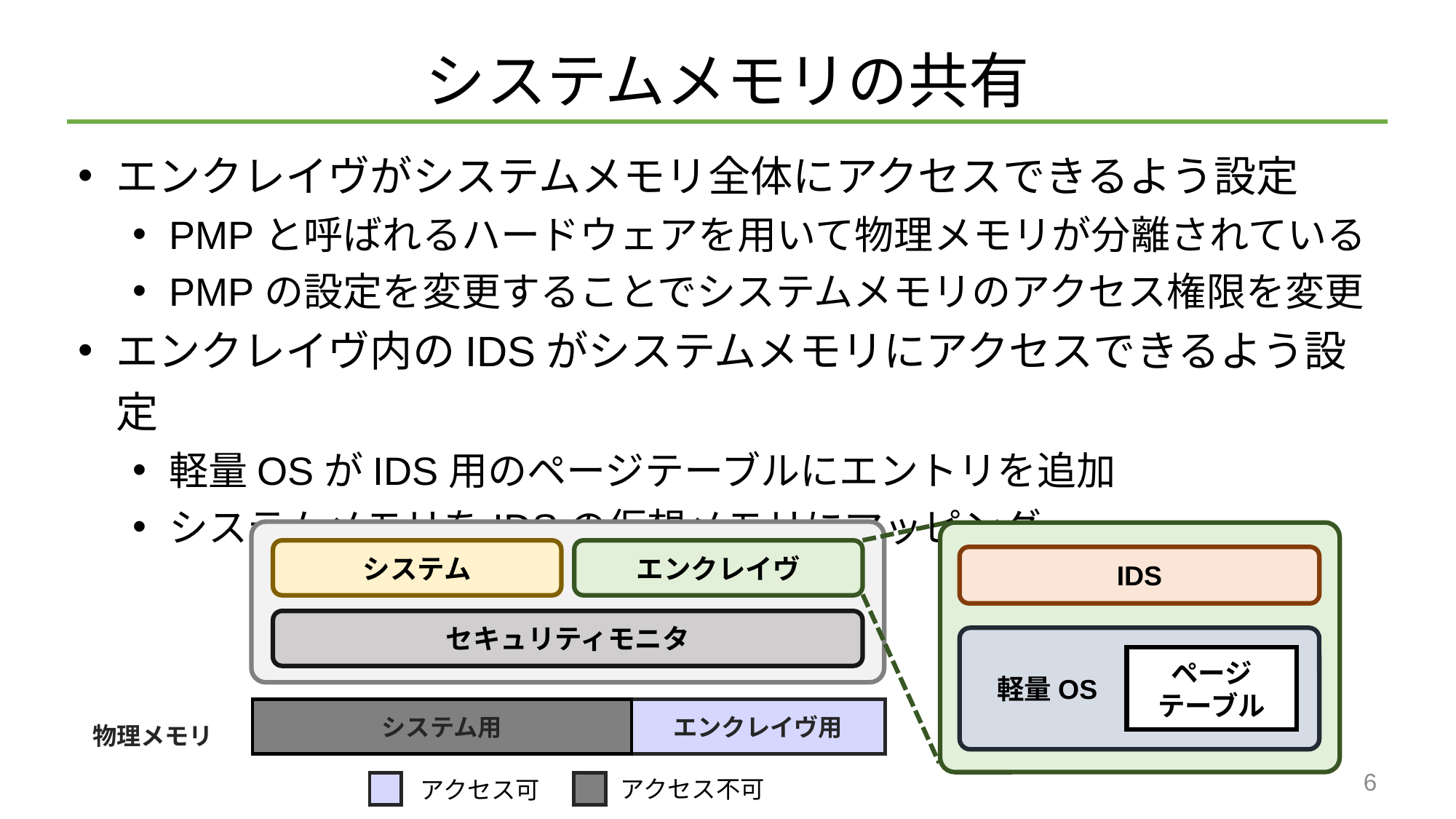

# システムメモリの共有
エンクレイヴがシステムメモリ全体にアクセスできるよう設定
PMPと呼ばれるハードウェアを用いて物理メモリが分離されている
PMPの設定を変更することでシステムメモリのアクセス権限を変更
エンクレイヴ内のIDSがシステムメモリにアクセスできるよう設定
軽量OSがIDS用のページテーブルにエントリを追加
システムメモリをIDSの仮想メモリにマッピング

IDS
軽量OS
システム
エンクレイヴ
セキュリティモニタ
ページ
テーブル
エンクレイヴ用
システム用
エンクレイヴ用
システム用
エンクレイヴ用
システム用
物理メモリ
6

アクセス不可
アクセス可